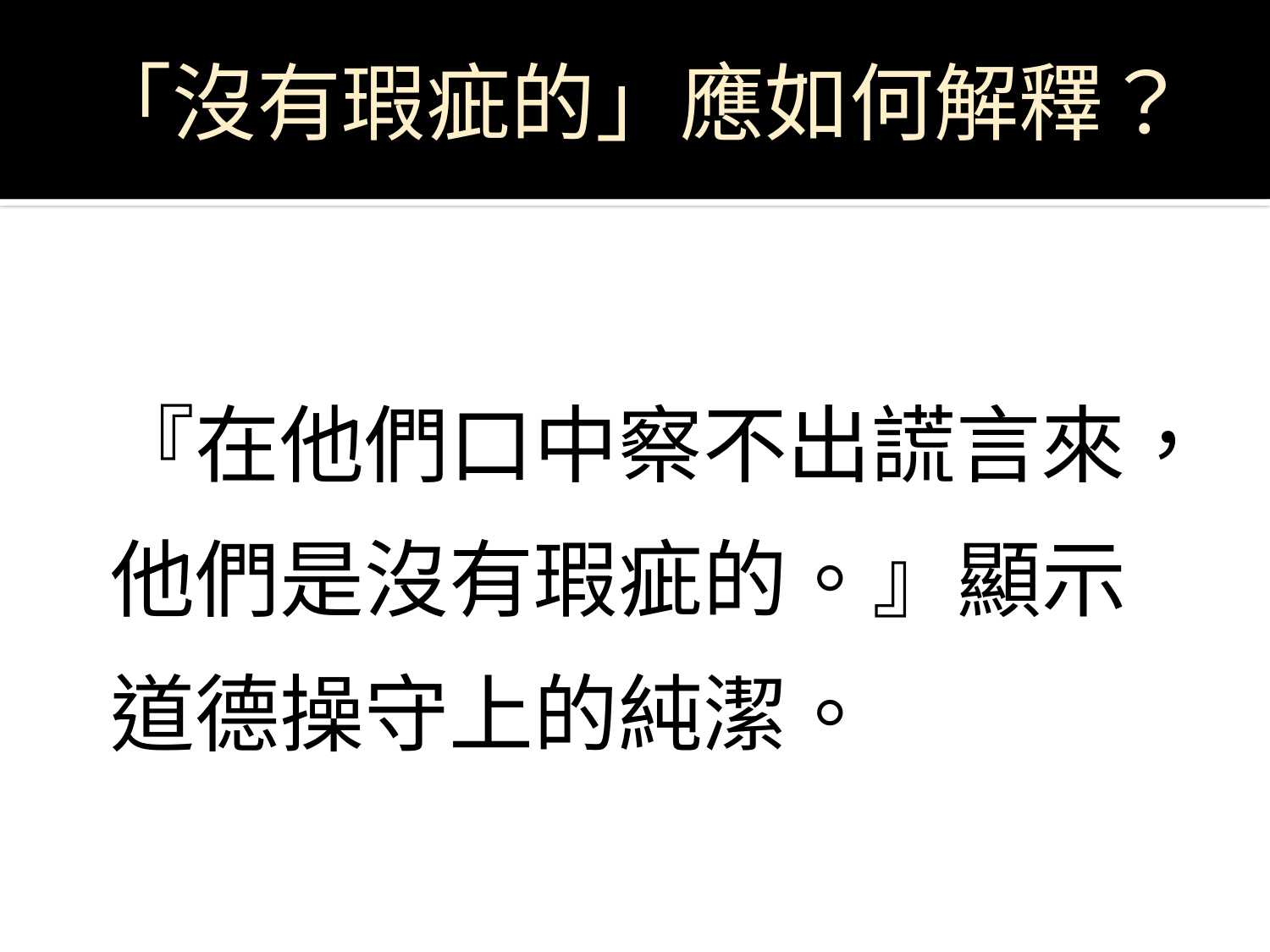

# 「沒有瑕疵的」應如何解釋？
『在他們口中察不出謊言來，他們是沒有瑕疵的。』顯示道德操守上的純潔。